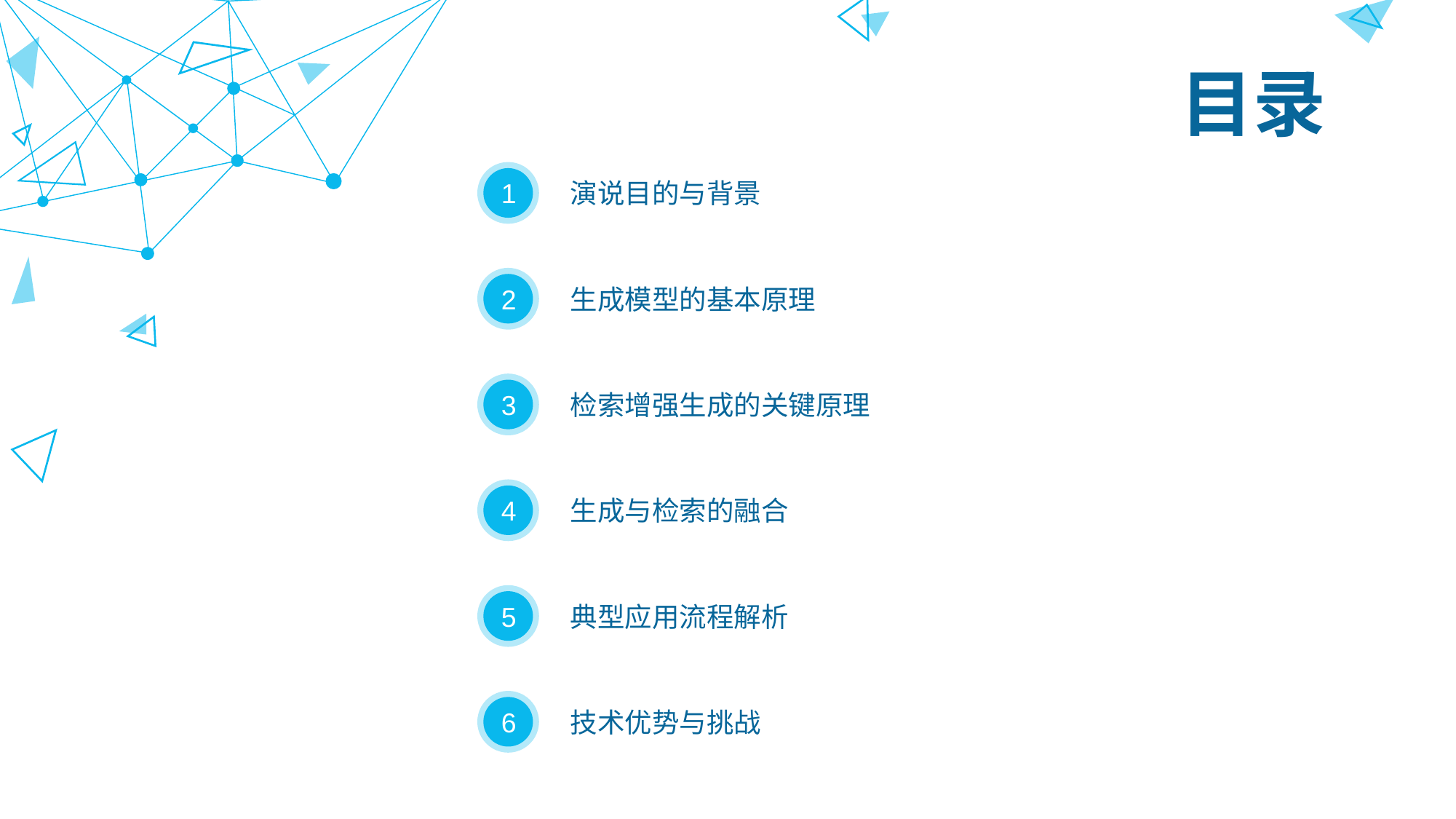

目录
演说目的与背景
1
生成模型的基本原理
2
检索增强生成的关键原理
3
生成与检索的融合
4
典型应用流程解析
5
技术优势与挑战
6